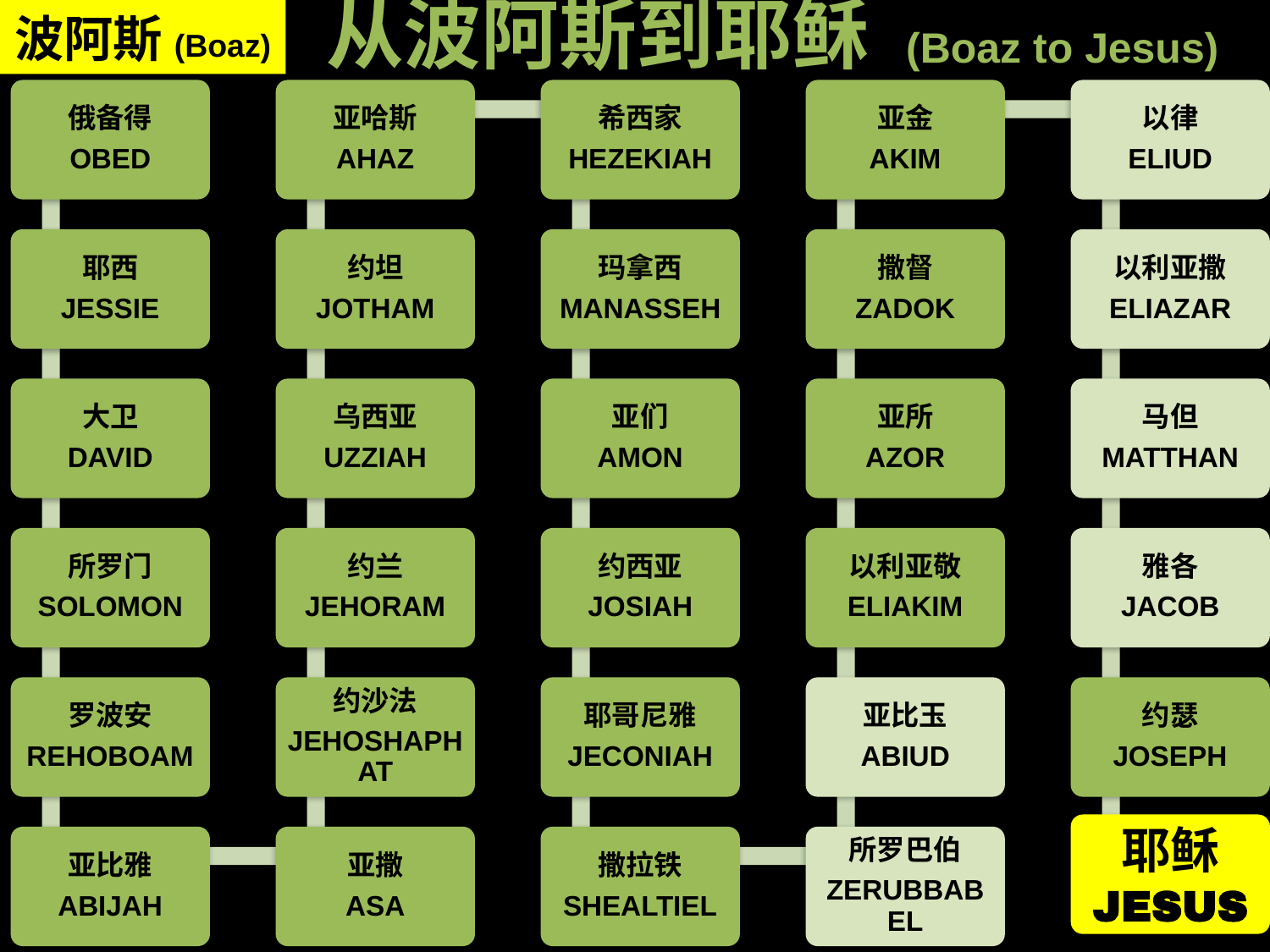

波阿斯(Boaz)
从波阿斯到耶稣 (Boaz to Jesus)
俄备得
OBED
耶西
JESSIE
大卫
DAVID
所罗门
SOLOMON
罗波安
REHOBOAM
亚比雅
ABIJAH
亚撒
ASA
约沙法
JEHOSHAPHAT
约兰
JEHORAM
乌西亚
UZZIAH
约坦
JOTHAM
亚哈斯
AHAZ
希西家
HEZEKIAH
玛拿西
MANASSEH
亚们
AMON
约西亚
JOSIAH
耶哥尼雅
JECONIAH
撒拉铁
SHEALTIEL
所罗巴伯
ZERUBBABEL
亚比玉
ABIUD
以利亚敬
ELIAKIM
亚所
AZOR
撒督
ZADOK
亚金
AKIM
以律
ELIUD
以利亚撒
ELIAZAR
马但
MATTHAN
雅各
JACOB
约瑟
JOSEPH
耶稣
JESUS